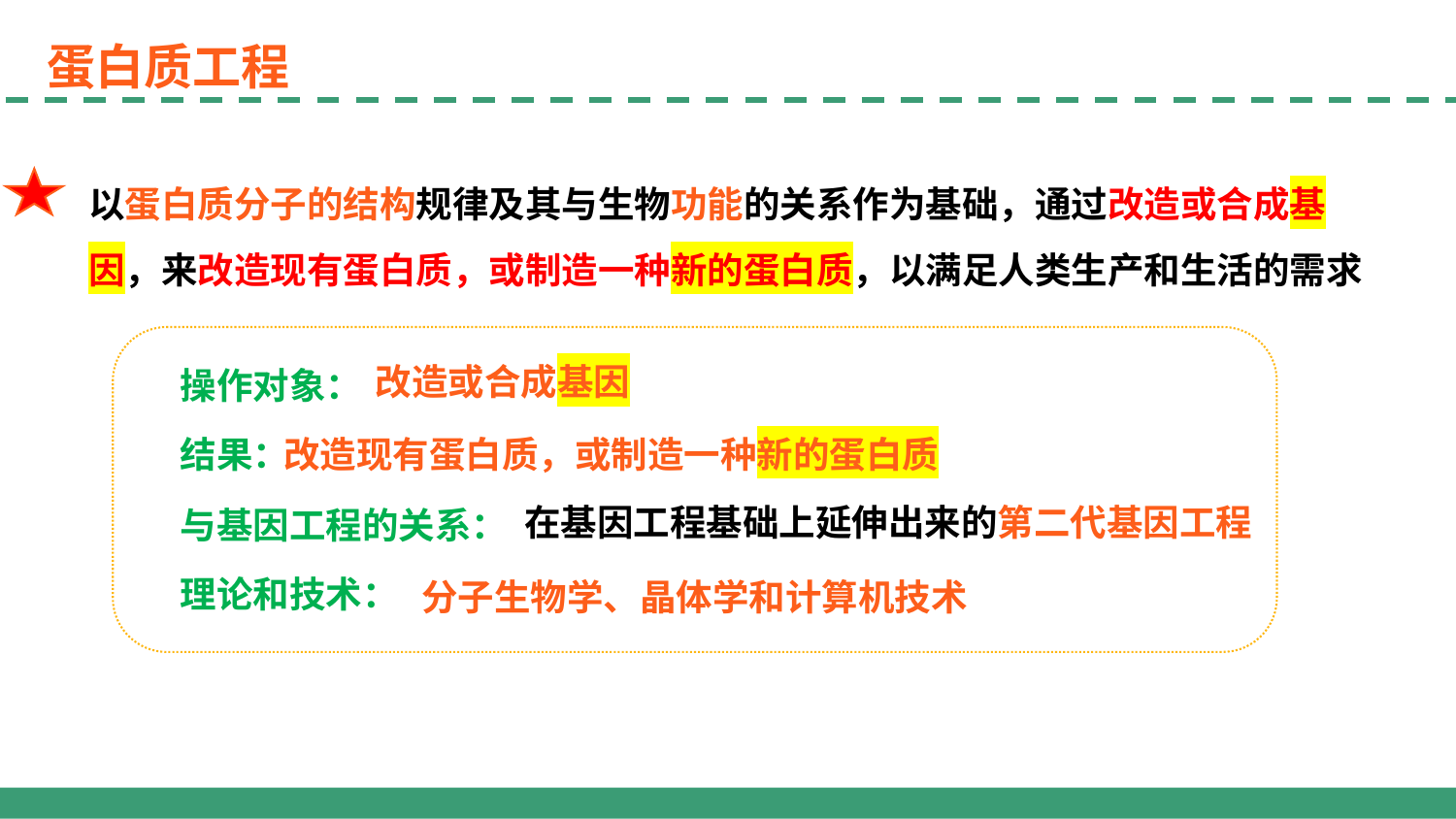

蛋白质工程

以蛋白质分子的结构规律及其与生物功能的关系作为基础，通过改造或合成基因，来改造现有蛋白质，或制造一种新的蛋白质，以满足人类生产和生活的需求

操作对象：
结果：
与基因工程的关系：
理论和技术：
改造或合成基因
改造现有蛋白质，或制造一种新的蛋白质
在基因工程基础上延伸出来的第二代基因工程
分子生物学、晶体学和计算机技术